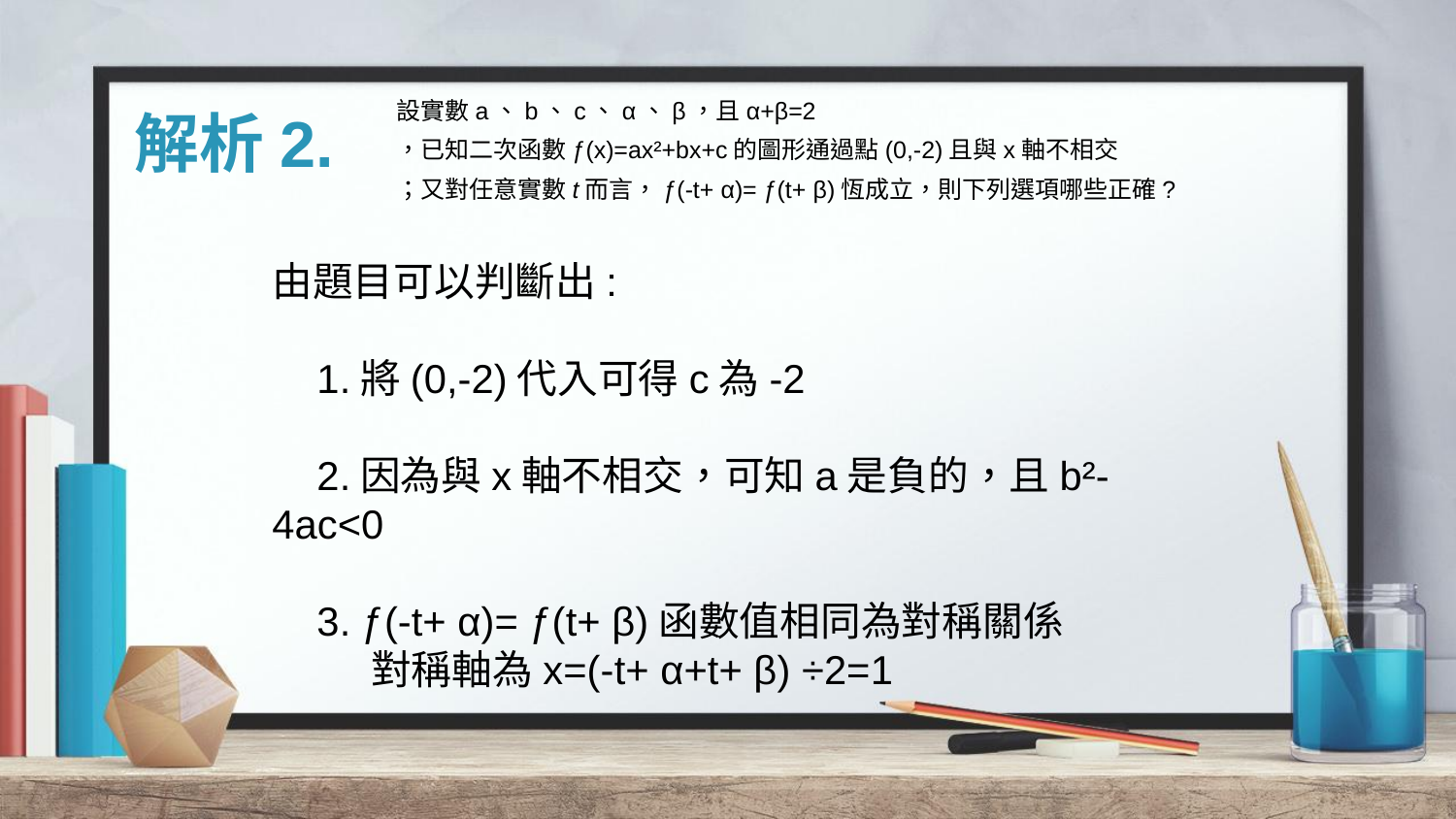

# 解析2.
設實數a、b、c、α、β，且α+β=2
，已知二次函數ƒ(x)=ax²+bx+c的圖形通過點(0,-2)且與x軸不相交
；又對任意實數t而言，ƒ(-t+ α)= ƒ(t+ β)恆成立，則下列選項哪些正確?
由題目可以判斷出:

    1.將(0,-2)代入可得c為-2

    2.因為與x軸不相交，可知a是負的，且b²-4ac<0

    3. ƒ(-t+ α)= ƒ(t+ β)函數值相同為對稱關係
        對稱軸為x=(-t+ α+t+ β) ÷2=1